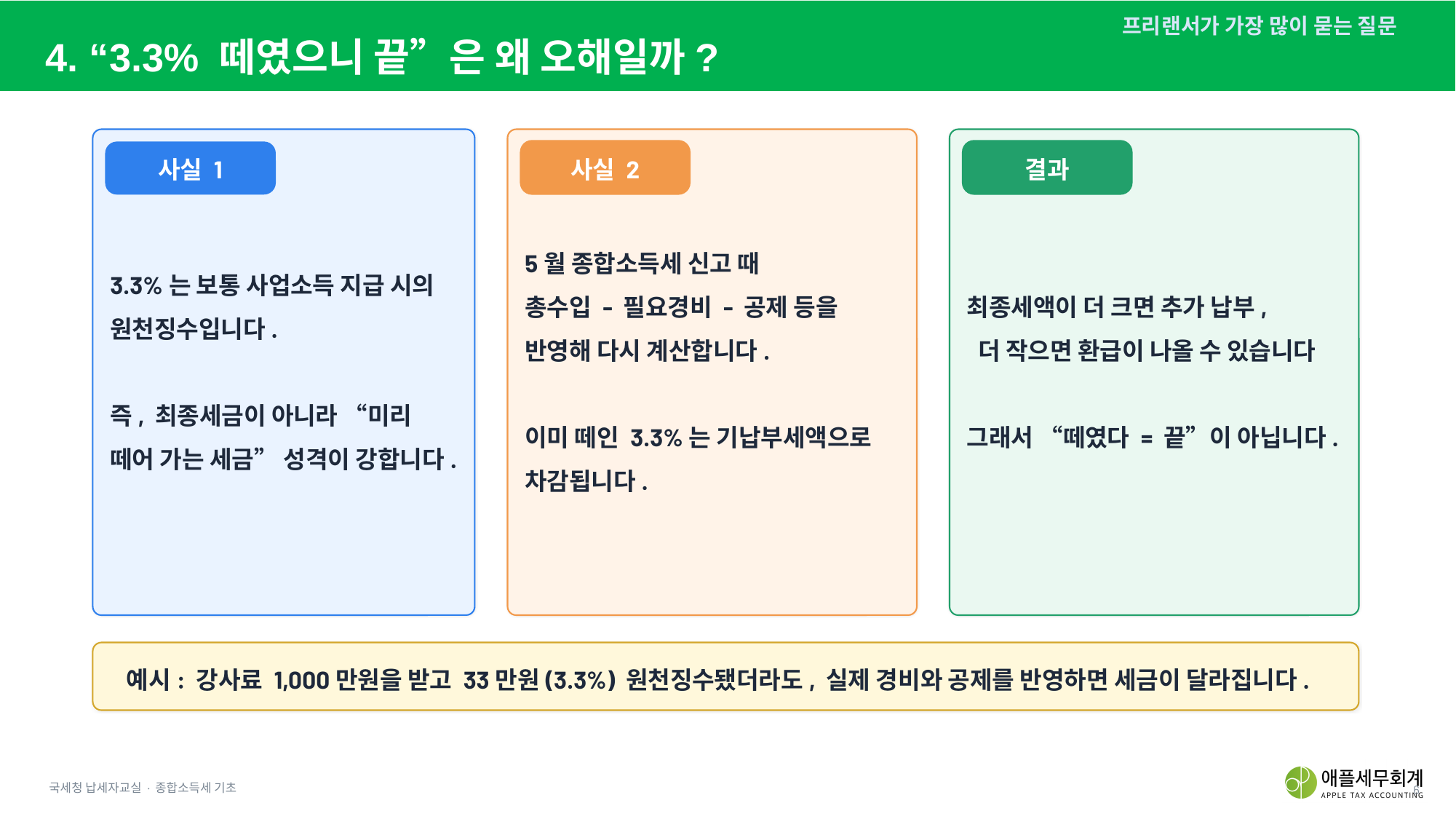

프리랜서가 가장 많이 묻는 질문
4. “3.3% 떼였으니 끝”은 왜 오해일까?

사실 1
사실 2
결과
3.3%는 보통 사업소득 지급 시의 원천징수입니다.

즉, 최종세금이 아니라 “미리 떼어 가는 세금” 성격이 강합니다.
5월 종합소득세 신고 때
총수입 - 필요경비 - 공제 등을 반영해 다시 계산합니다.

이미 떼인 3.3%는 기납부세액으로 차감됩니다.
최종세액이 더 크면 추가 납부,
 더 작으면 환급이 나올 수 있습니다

그래서 “떼였다 = 끝”이 아닙니다.

예시: 강사료 1,000만원을 받고 33만원(3.3%) 원천징수됐더라도, 실제 경비와 공제를 반영하면 세금이 달라집니다.
국세청 납세자교실 · 종합소득세 기초
6